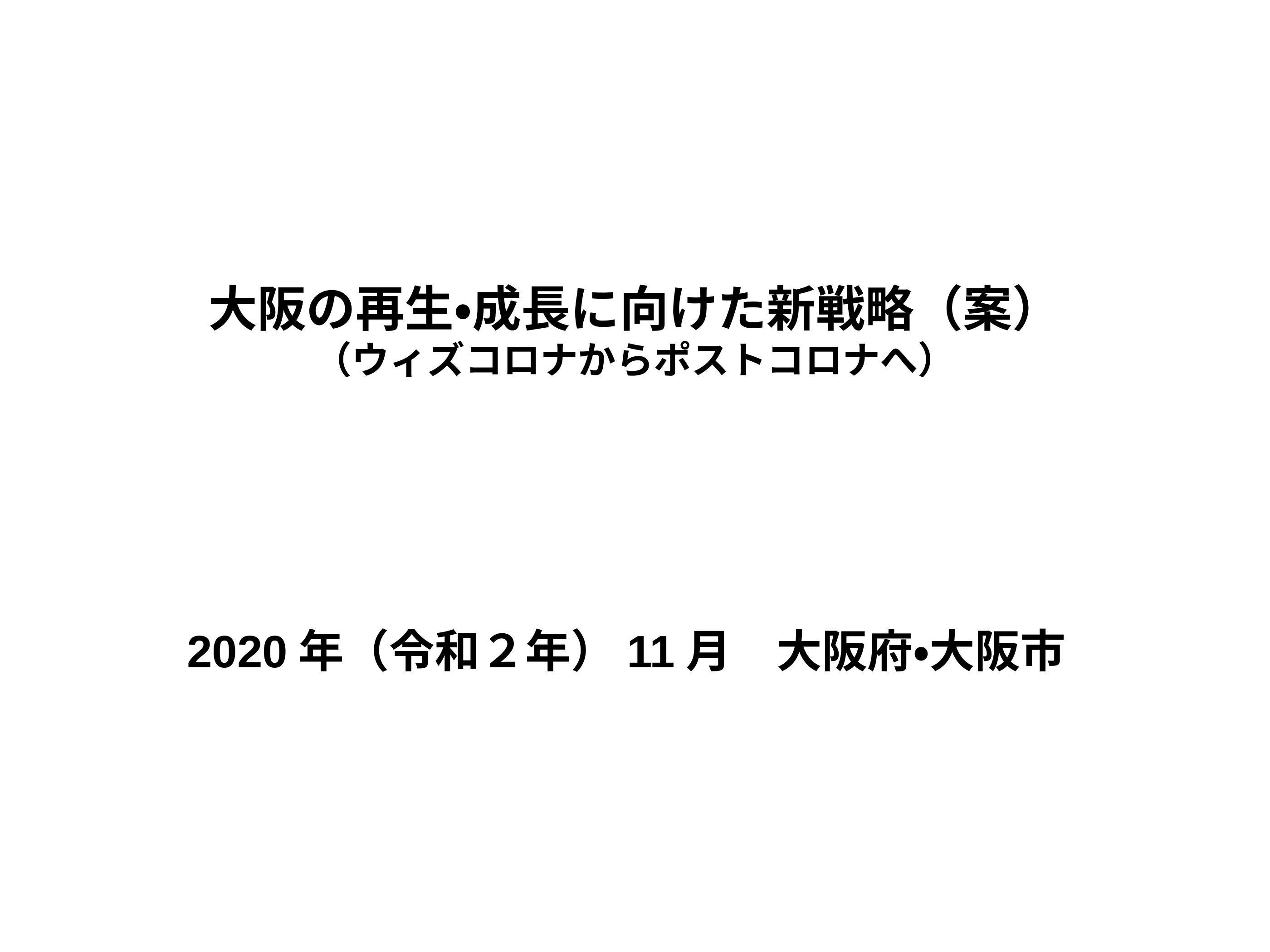

大阪の再生・成長に向けた新戦略（案）
（ウィズコロナからポストコロナへ）
2020年（令和２年）11月　大阪府・大阪市
1